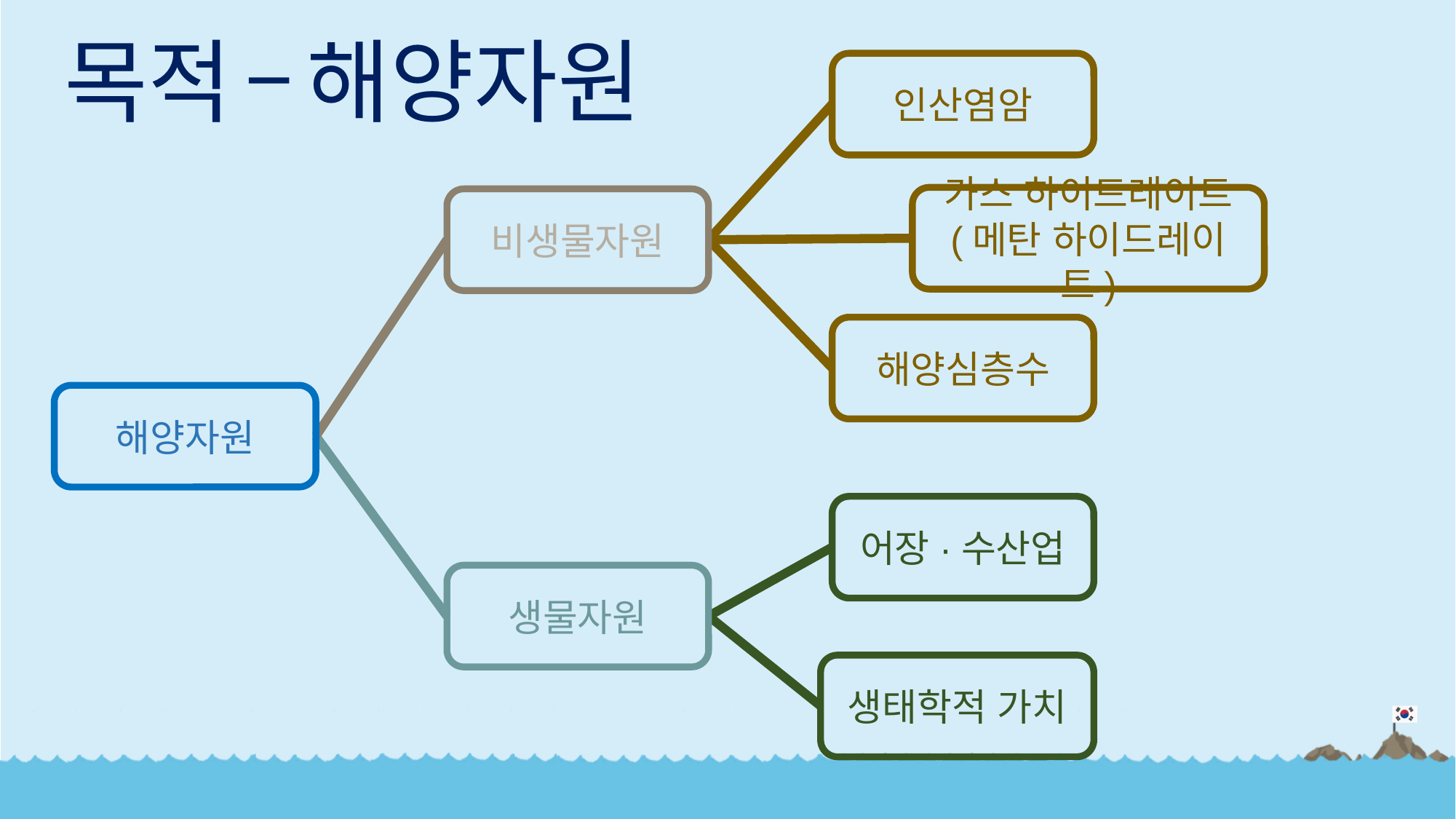

# 목적 – 해양자원
인산염암
가스 하이드레이트
(메탄 하이드레이트)
비생물자원
해양심층수
해양자원
어장 ∙ 수산업
생물자원
생태학적 가치